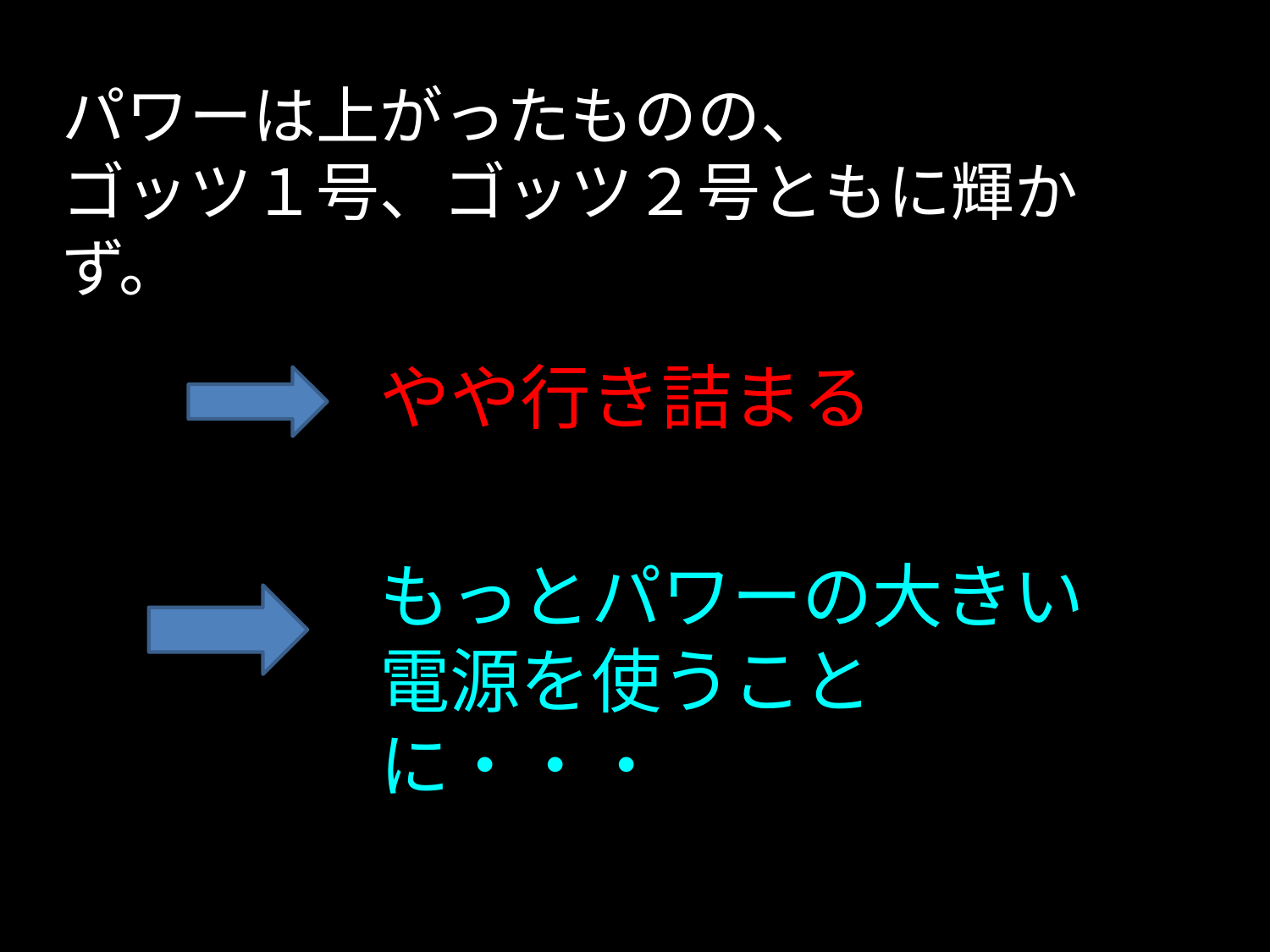

パワーは上がったものの、
ゴッツ１号、ゴッツ２号ともに輝かず。
やや行き詰まる

もっとパワーの大きい電源を使うことに・・・